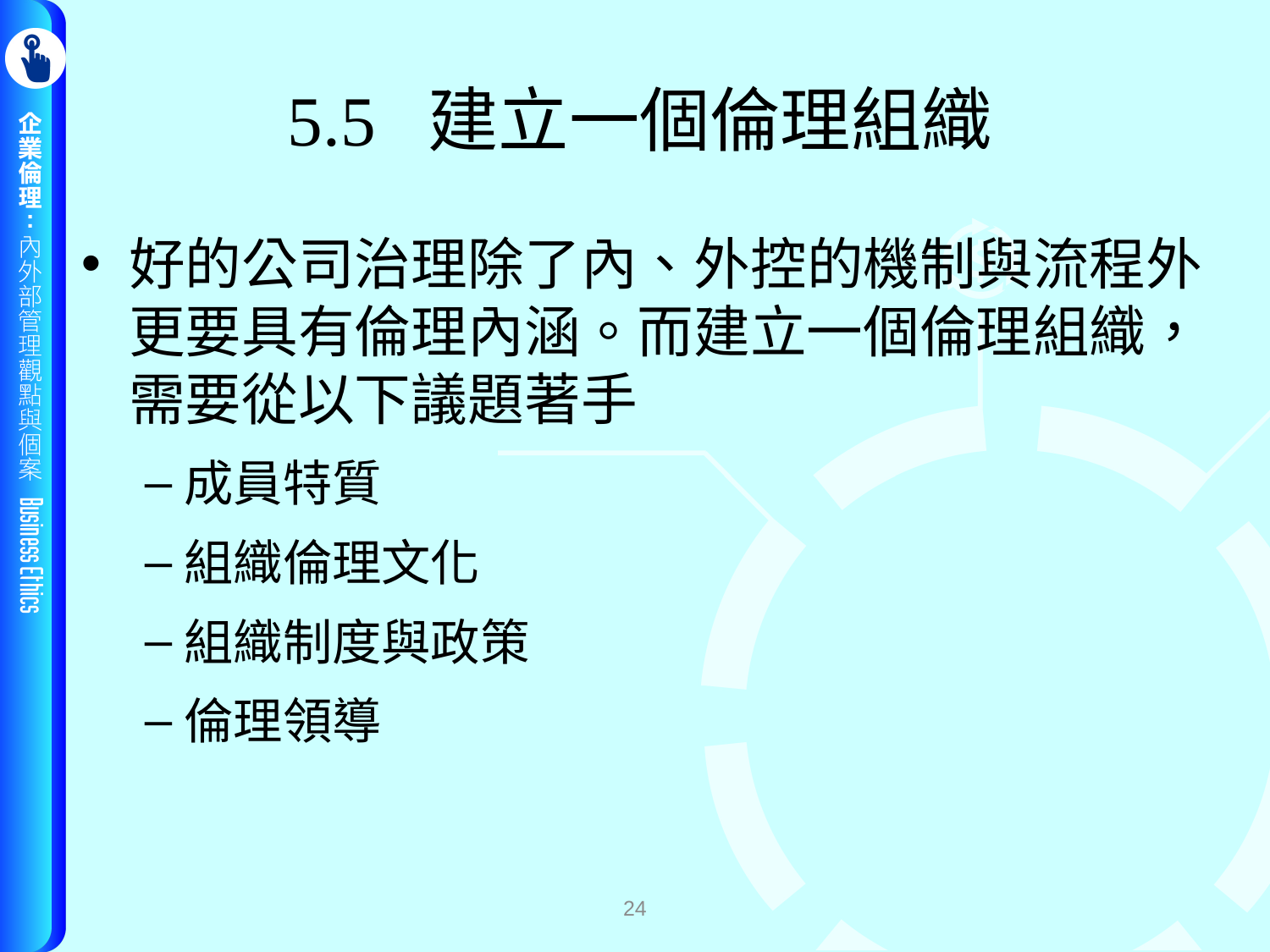

# 5.5  建立一個倫理組織
好的公司治理除了內、外控的機制與流程外更要具有倫理內涵。而建立一個倫理組織，需要從以下議題著手
成員特質
組織倫理文化
組織制度與政策
倫理領導
24